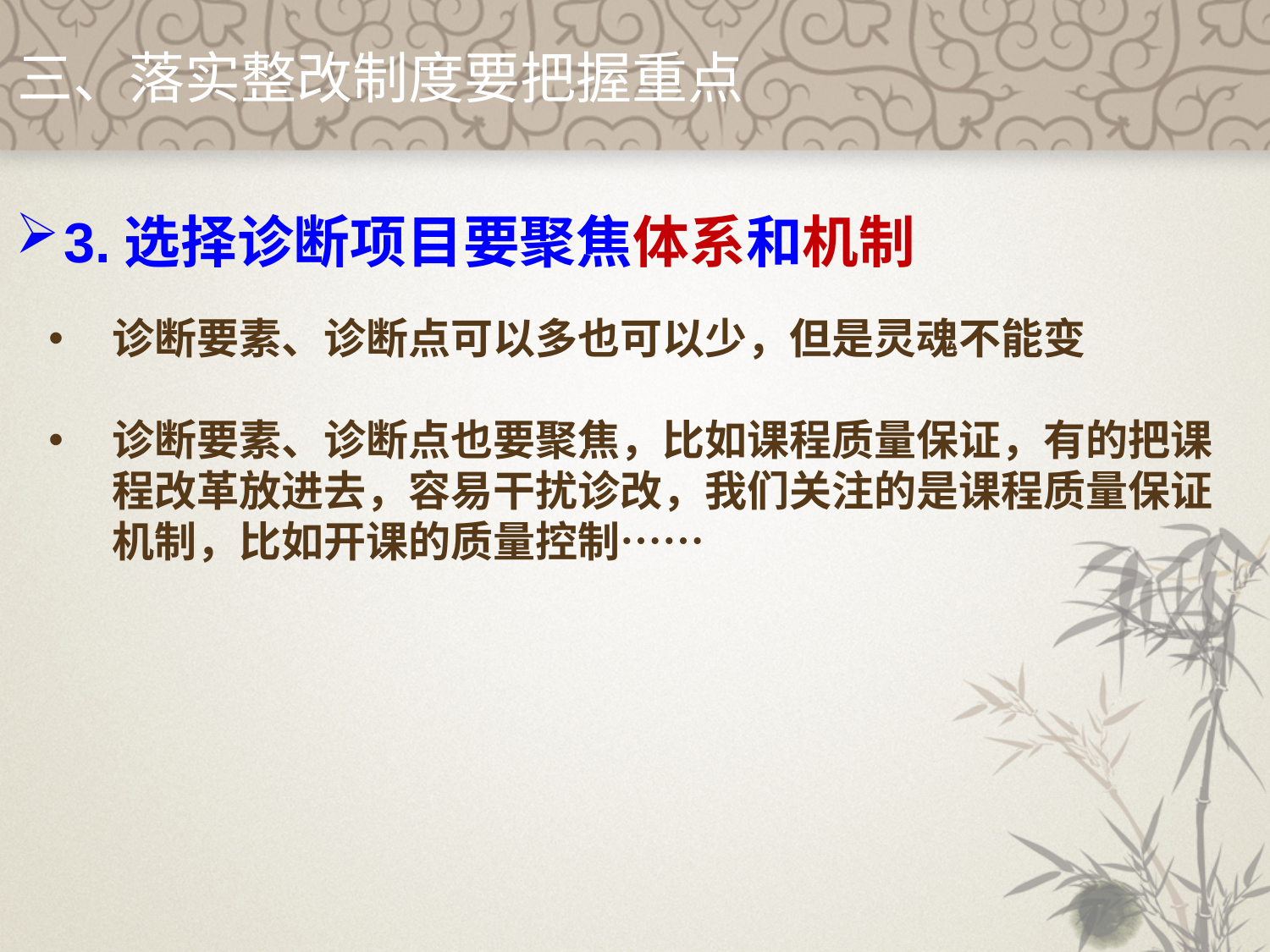

三、落实整改制度要把握重点
3.选择诊断项目要聚焦体系和机制
诊断要素、诊断点可以多也可以少，但是灵魂不能变

诊断要素、诊断点也要聚焦，比如课程质量保证，有的把课程改革放进去，容易干扰诊改，我们关注的是课程质量保证机制，比如开课的质量控制……